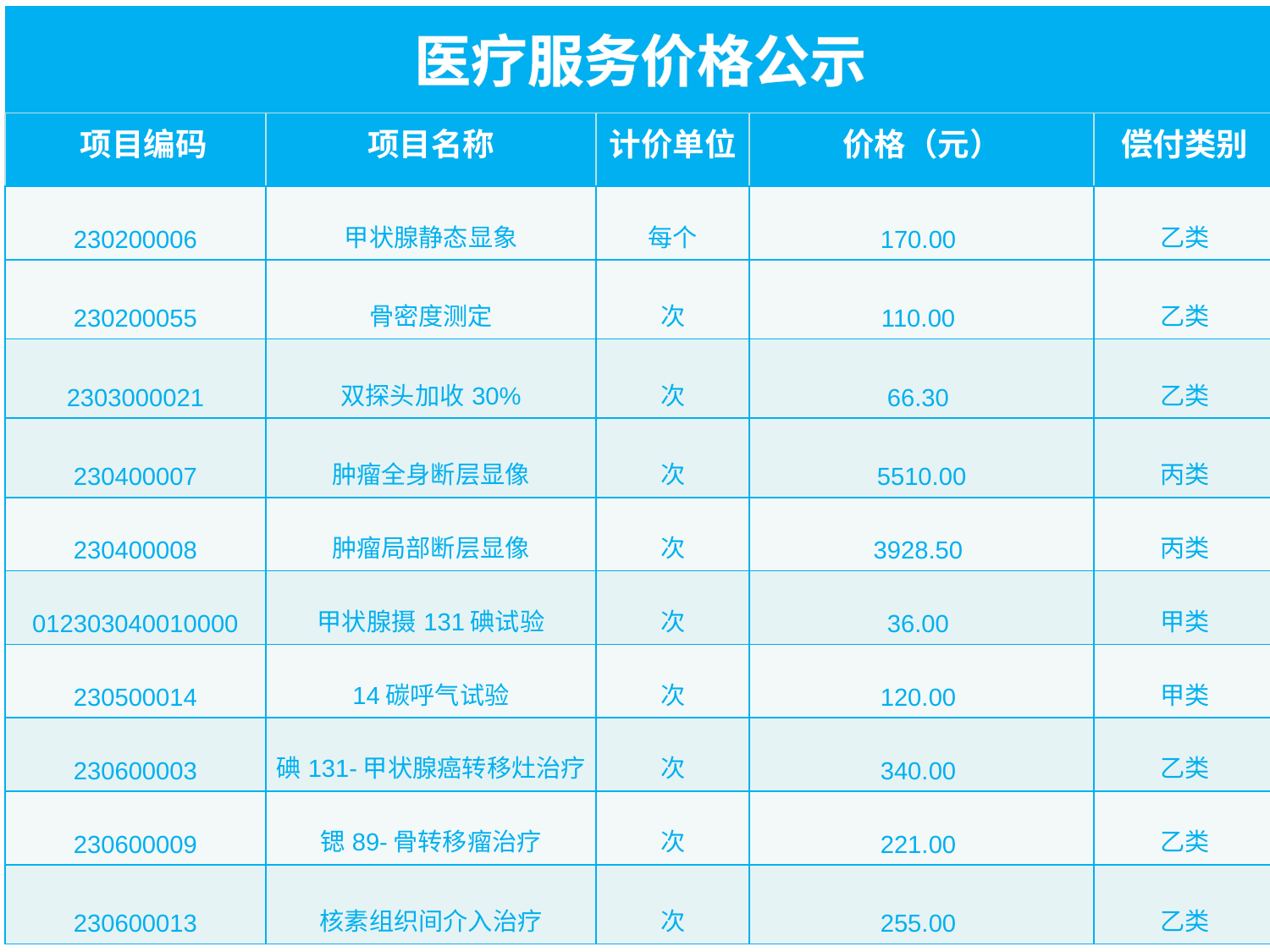

| 医疗服务价格公示 |  |  |  |  |
| --- | --- | --- | --- | --- |
| 项目编码 | 项目名称 | 计价单位 | 价格（元） | 偿付类别 |
| 230200006 | 甲状腺静态显象 | 每个 | 170.00 | 乙类 |
| 230200055 | 骨密度测定 | 次 | 110.00 | 乙类 |
| 2303000021 | 双探头加收30% | 次 | 66.30 | 乙类 |
| 230400007 | 肿瘤全身断层显像 | 次 | 5510.00 | 丙类 |
| 230400008 | 肿瘤局部断层显像 | 次 | 3928.50 | 丙类 |
| 012303040010000 | 甲状腺摄131碘试验 | 次 | 36.00 | 甲类 |
| 230500014 | 14碳呼气试验 | 次 | 120.00 | 甲类 |
| 230600003 | 碘131-甲状腺癌转移灶治疗 | 次 | 340.00 | 乙类 |
| 230600009 | 锶89-骨转移瘤治疗 | 次 | 221.00 | 乙类 |
| 230600013 | 核素组织间介入治疗 | 次 | 255.00 | 乙类 |